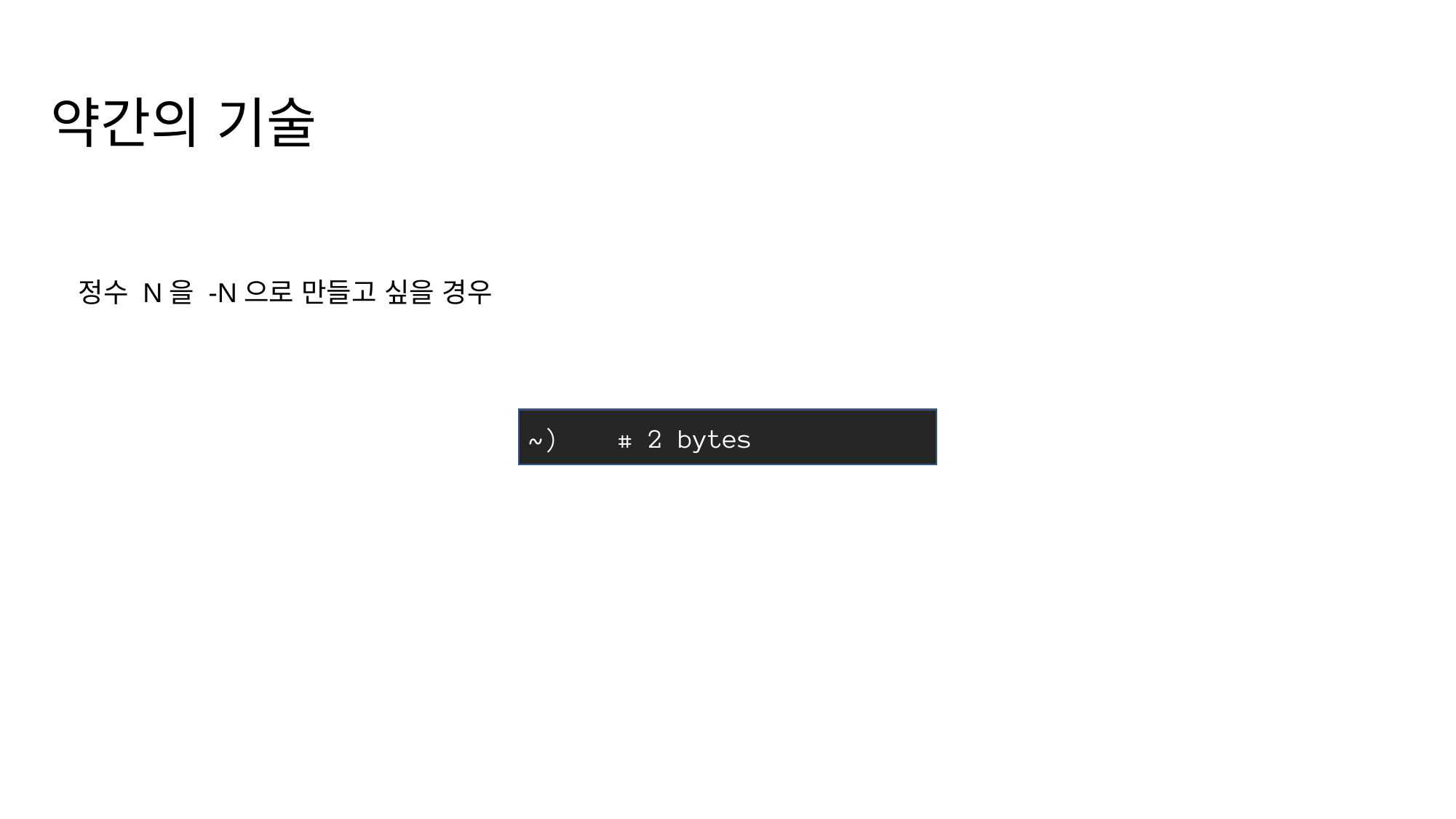

약간의 기술
정수 N을 -N으로 만들고 싶을 경우
~)    # 2 bytes